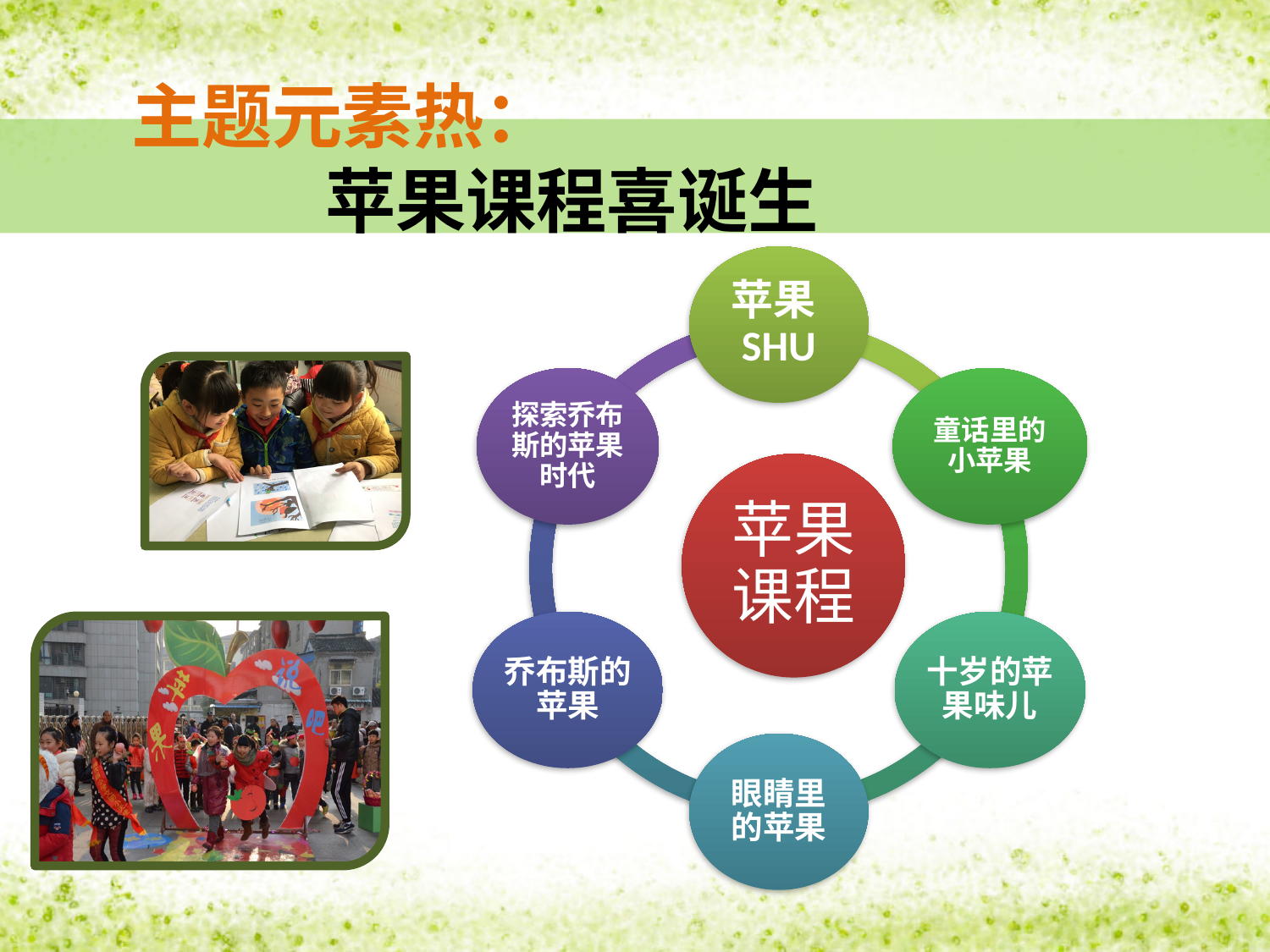

主题元素热：
           苹果课程喜诞生
苹果课程
苹果SHU
童话里的小苹果
十岁的苹果味儿
眼睛里的苹果
乔布斯的苹果
探索乔布斯的苹果时代